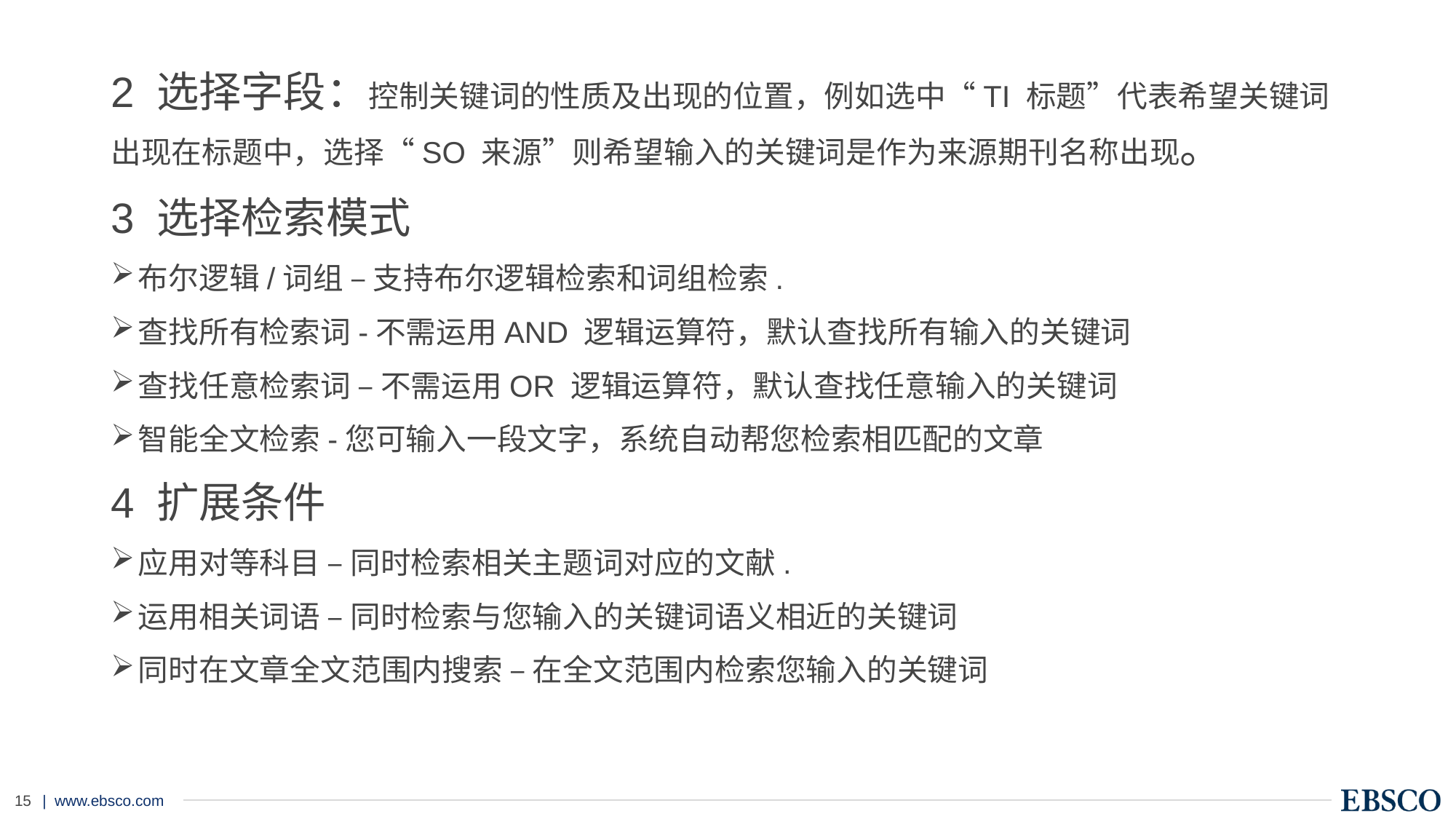

2 选择字段：控制关键词的性质及出现的位置，例如选中“TI 标题”代表希望关键词出现在标题中，选择“SO 来源”则希望输入的关键词是作为来源期刊名称出现。
3 选择检索模式
布尔逻辑/词组 – 支持布尔逻辑检索和词组检索.
查找所有检索词-不需运用AND 逻辑运算符，默认查找所有输入的关键词
查找任意检索词 – 不需运用OR 逻辑运算符，默认查找任意输入的关键词
智能全文检索-您可输入一段文字，系统自动帮您检索相匹配的文章
4 扩展条件
应用对等科目 – 同时检索相关主题词对应的文献.
运用相关词语 – 同时检索与您输入的关键词语义相近的关键词
同时在文章全文范围内搜索 – 在全文范围内检索您输入的关键词